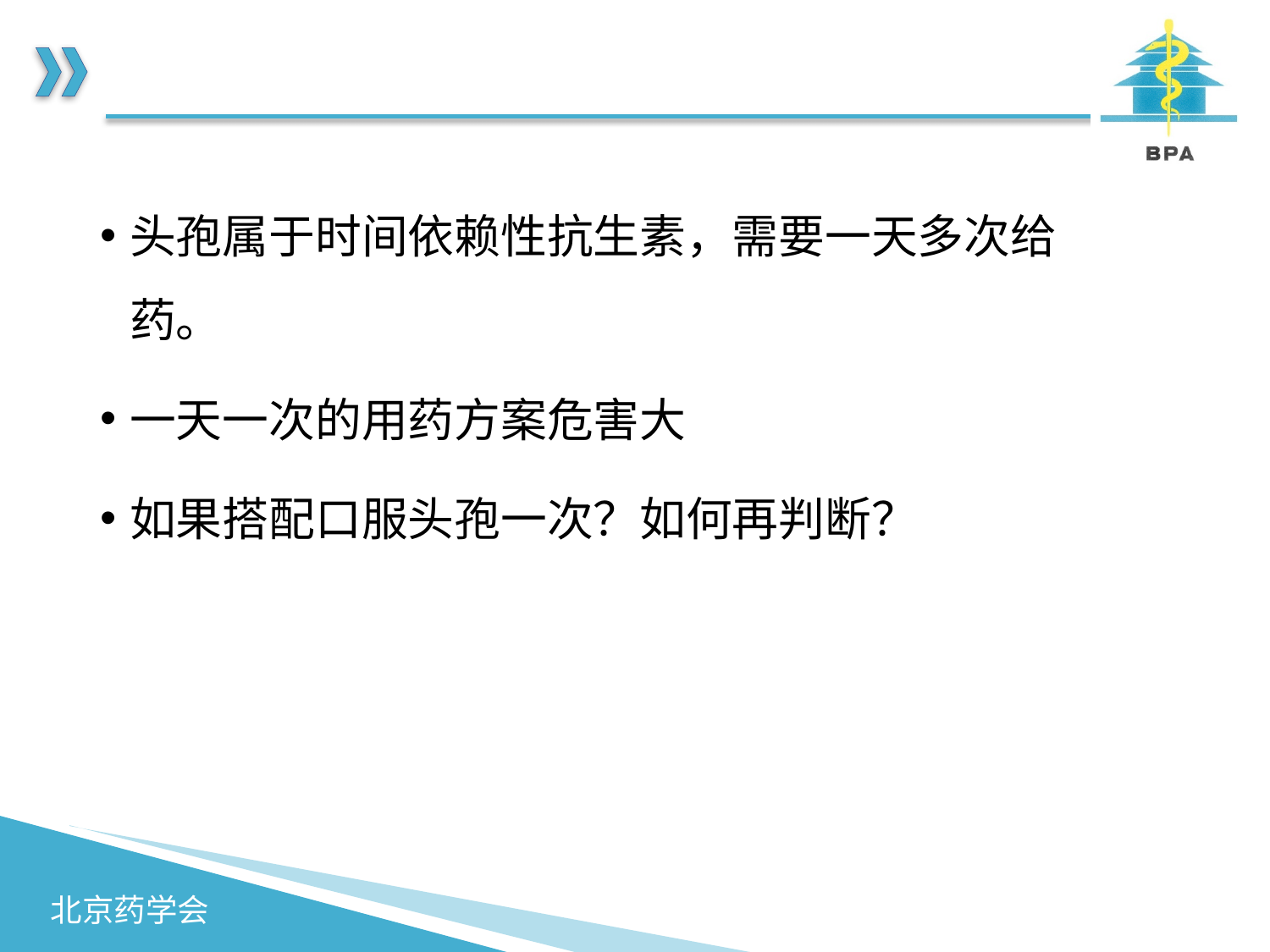

#
头孢属于时间依赖性抗生素，需要一天多次给药。
一天一次的用药方案危害大
如果搭配口服头孢一次？如何再判断？